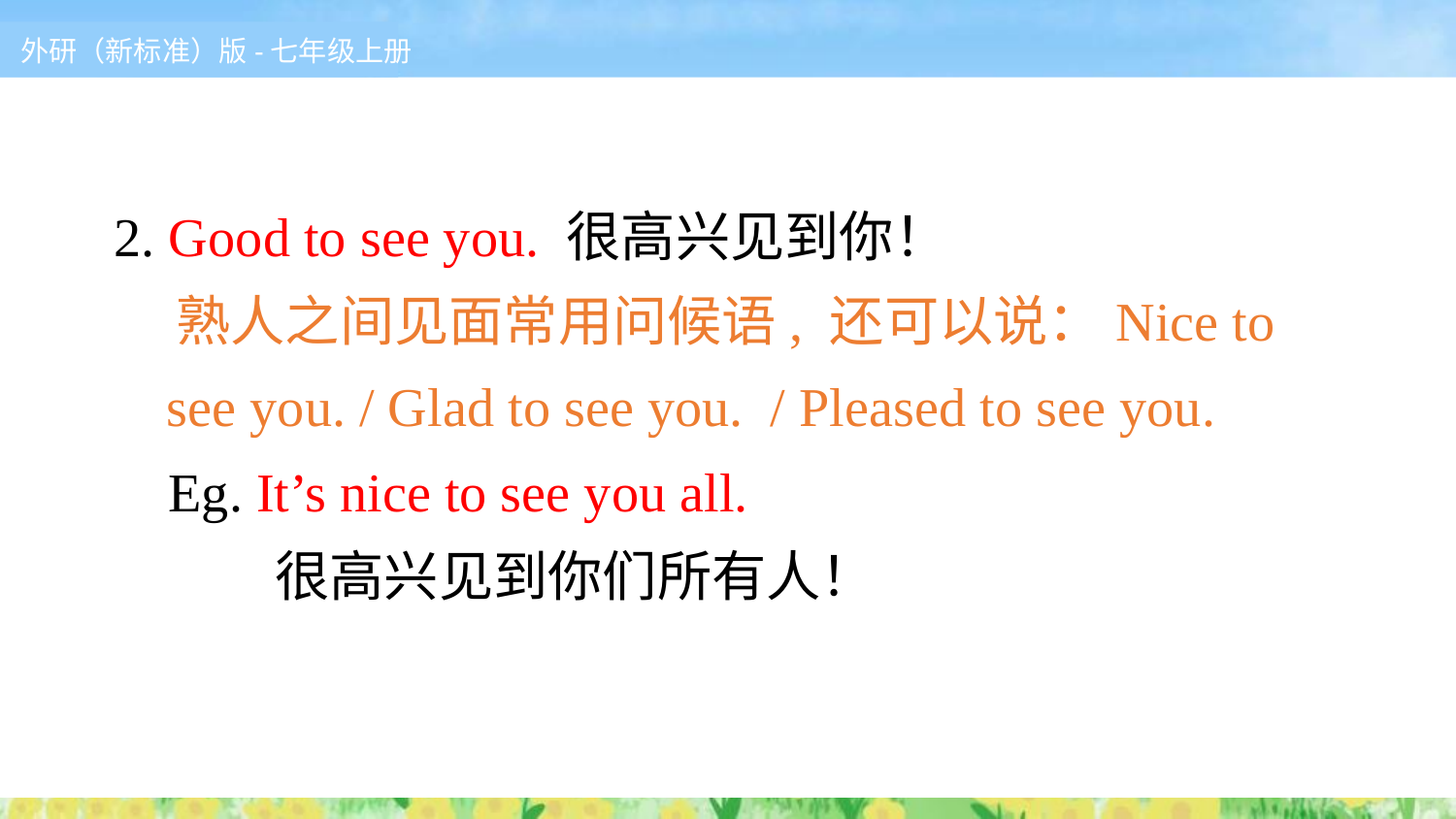

2. Good to see you. 很高兴见到你！
    熟人之间见面常用问候语, 还可以说：Nice to see you. / Glad to see you.  / Pleased to see you.
    Eg. It’s nice to see you all.
       很高兴见到你们所有人！